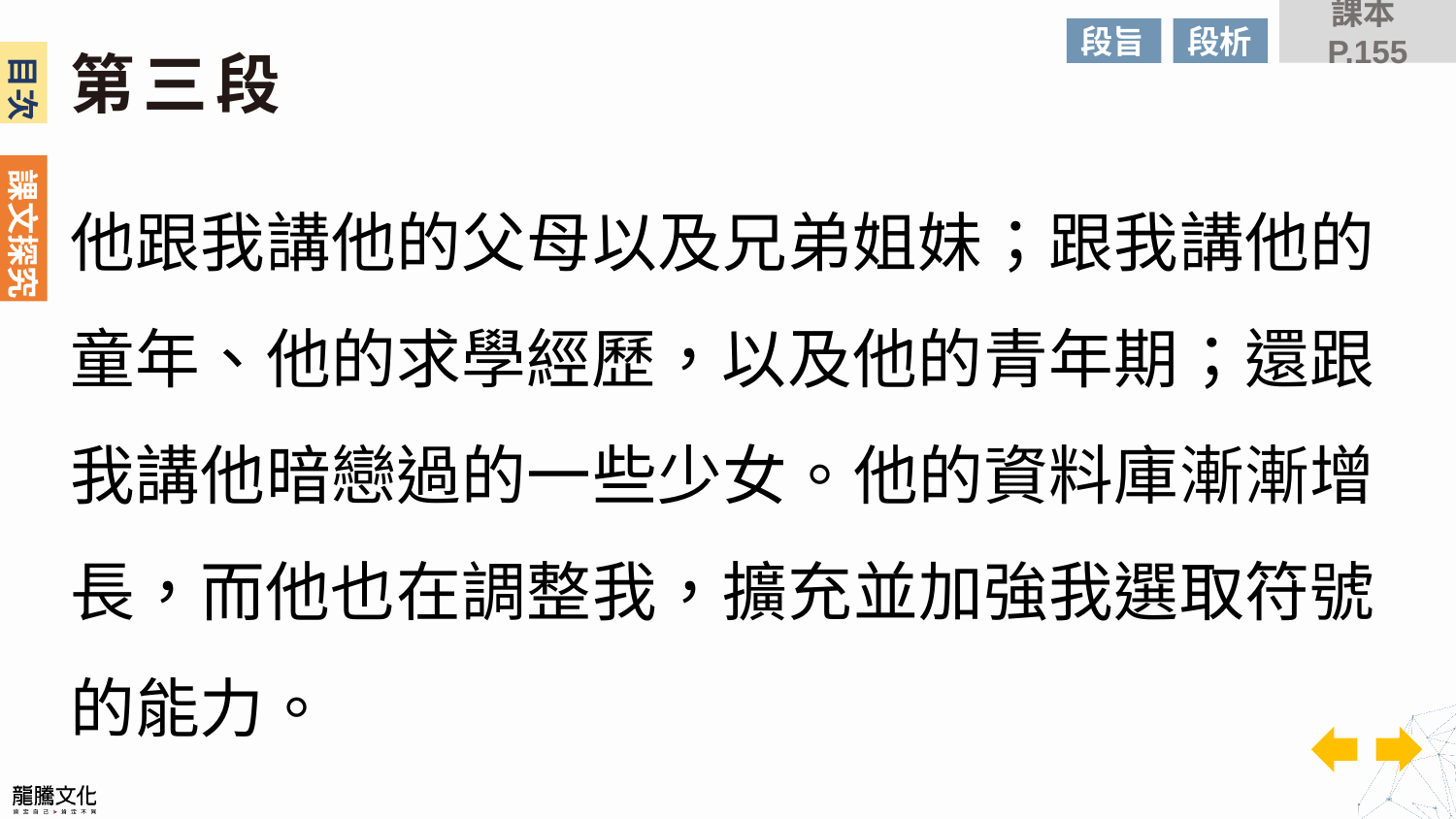

課本P.155
段旨
段析
第三段
他跟我講他的父母以及兄弟姐妹；跟我講他的童年、他的求學經歷，以及他的青年期；還跟我講他暗戀過的一些少女。他的資料庫漸漸增長，而他也在調整我，擴充並加強我選取符號的能力。